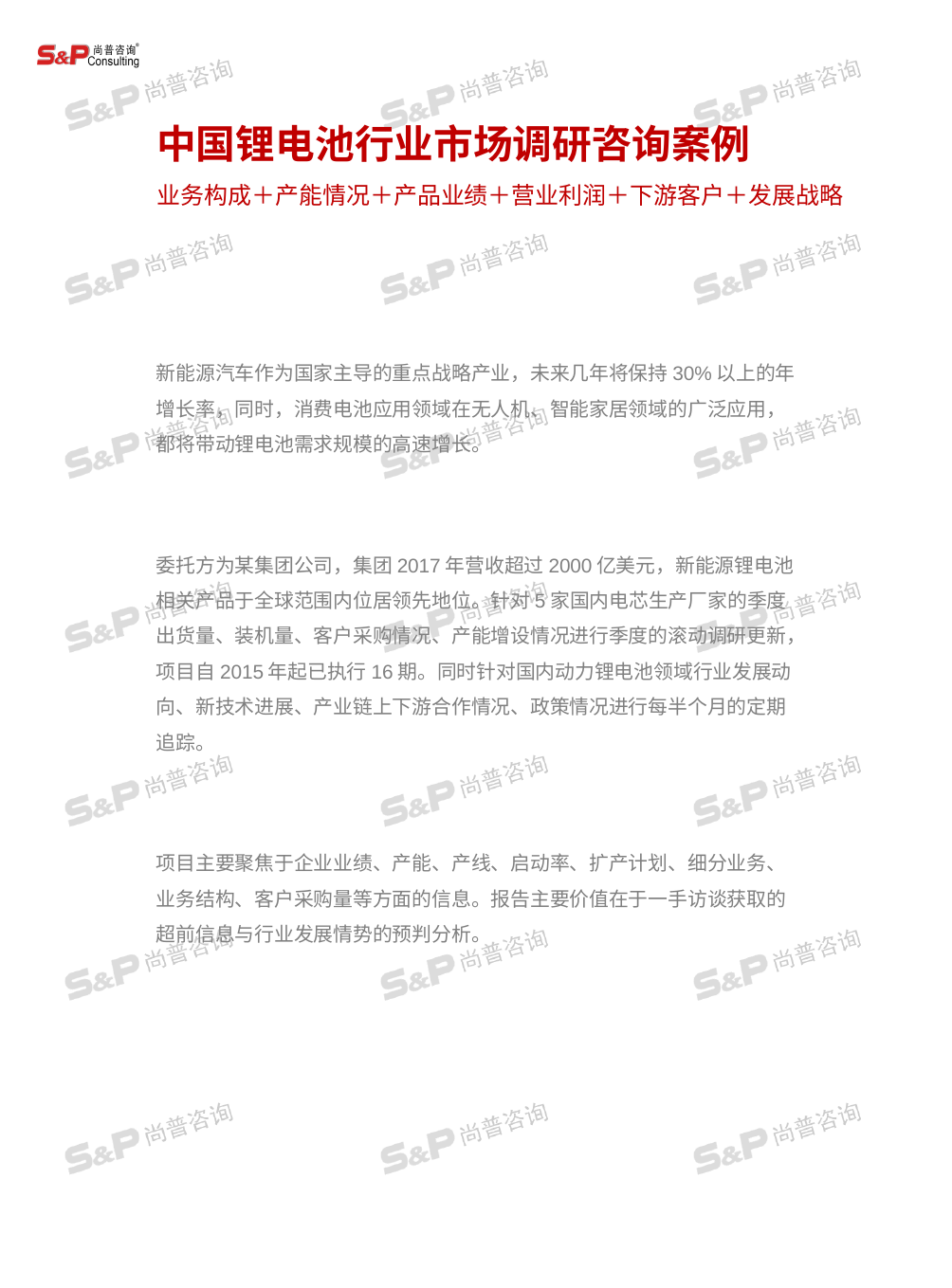

中国锂电池行业市场调研咨询案例
业务构成＋产能情况＋产品业绩＋营业利润＋下游客户＋发展战略

新能源汽车作为国家主导的重点战略产业，未来几年将保持30%以上的年增长率，同时，消费电池应用领域在无人机、智能家居领域的广泛应用，都将带动锂电池需求规模的高速增长。

委托方为某集团公司，集团2017年营收超过2000亿美元，新能源锂电池相关产品于全球范围内位居领先地位。针对5家国内电芯生产厂家的季度出货量、装机量、客户采购情况、产能增设情况进行季度的滚动调研更新，项目自2015年起已执行16期。同时针对国内动力锂电池领域行业发展动向、新技术进展、产业链上下游合作情况、政策情况进行每半个月的定期追踪。

项目主要聚焦于企业业绩、产能、产线、启动率、扩产计划、细分业务、业务结构、客户采购量等方面的信息。报告主要价值在于一手访谈获取的超前信息与行业发展情势的预判分析。